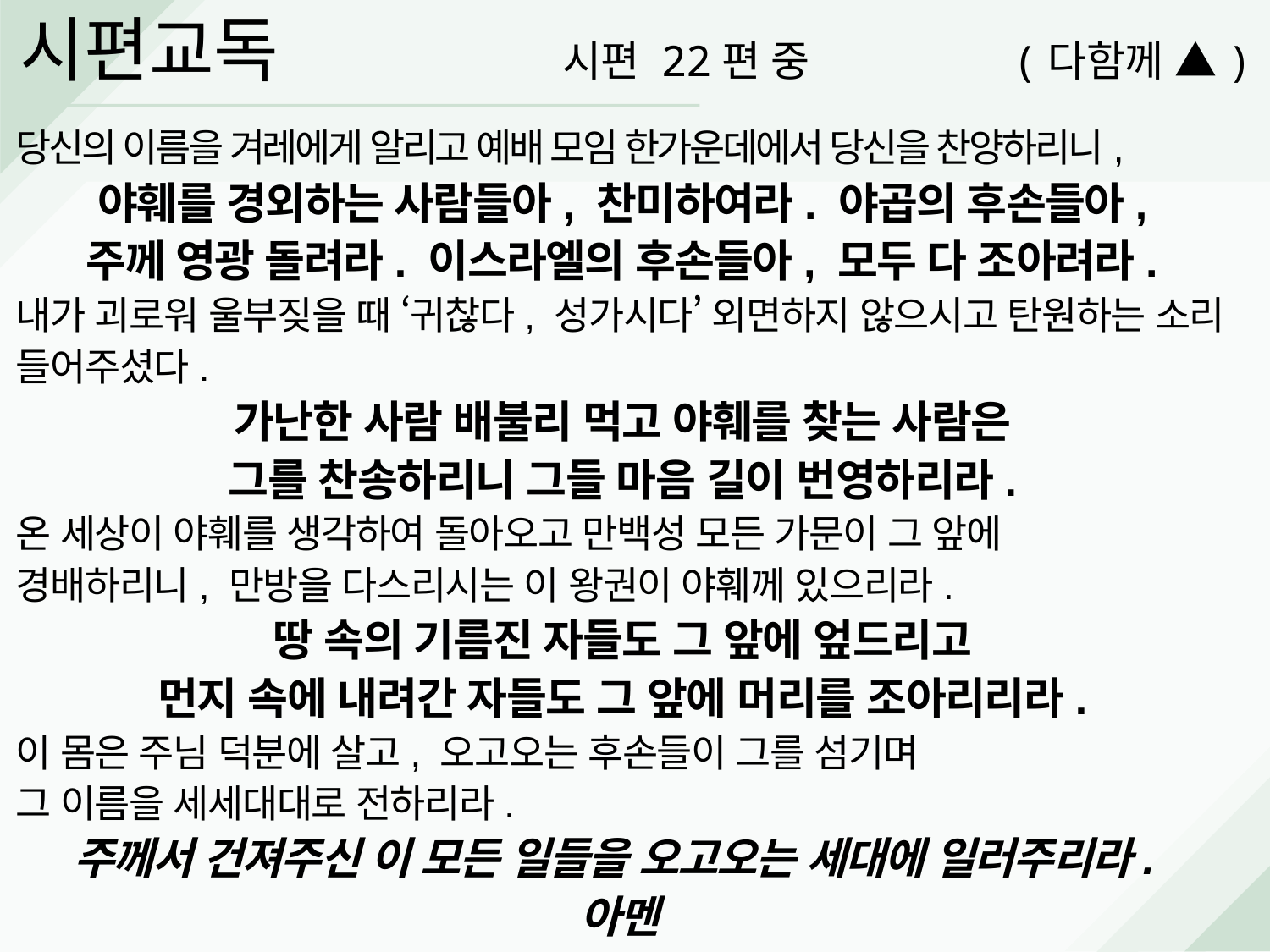

시편교독
시편 22편 중                 (다함께 ▲)

당신의 이름을 겨레에게 알리고 예배 모임 한가운데에서 당신을 찬양하리니,
야훼를 경외하는 사람들아, 찬미하여라. 야곱의 후손들아,
주께 영광 돌려라. 이스라엘의 후손들아, 모두 다 조아려라.
내가 괴로워 울부짖을 때 ‘귀찮다, 성가시다’ 외면하지 않으시고 탄원하는 소리 들어주셨다.
가난한 사람 배불리 먹고 야훼를 찾는 사람은
그를 찬송하리니 그들 마음 길이 번영하리라.
온 세상이 야훼를 생각하여 돌아오고 만백성 모든 가문이 그 앞에
경배하리니, 만방을 다스리시는 이 왕권이 야훼께 있으리라.
땅 속의 기름진 자들도 그 앞에 엎드리고
먼지 속에 내려간 자들도 그 앞에 머리를 조아리리라.
이 몸은 주님 덕분에 살고, 오고오는 후손들이 그를 섬기며
그 이름을 세세대대로 전하리라.
주께서 건져주신 이 모든 일들을 오고오는 세대에 일러주리라.
아멘